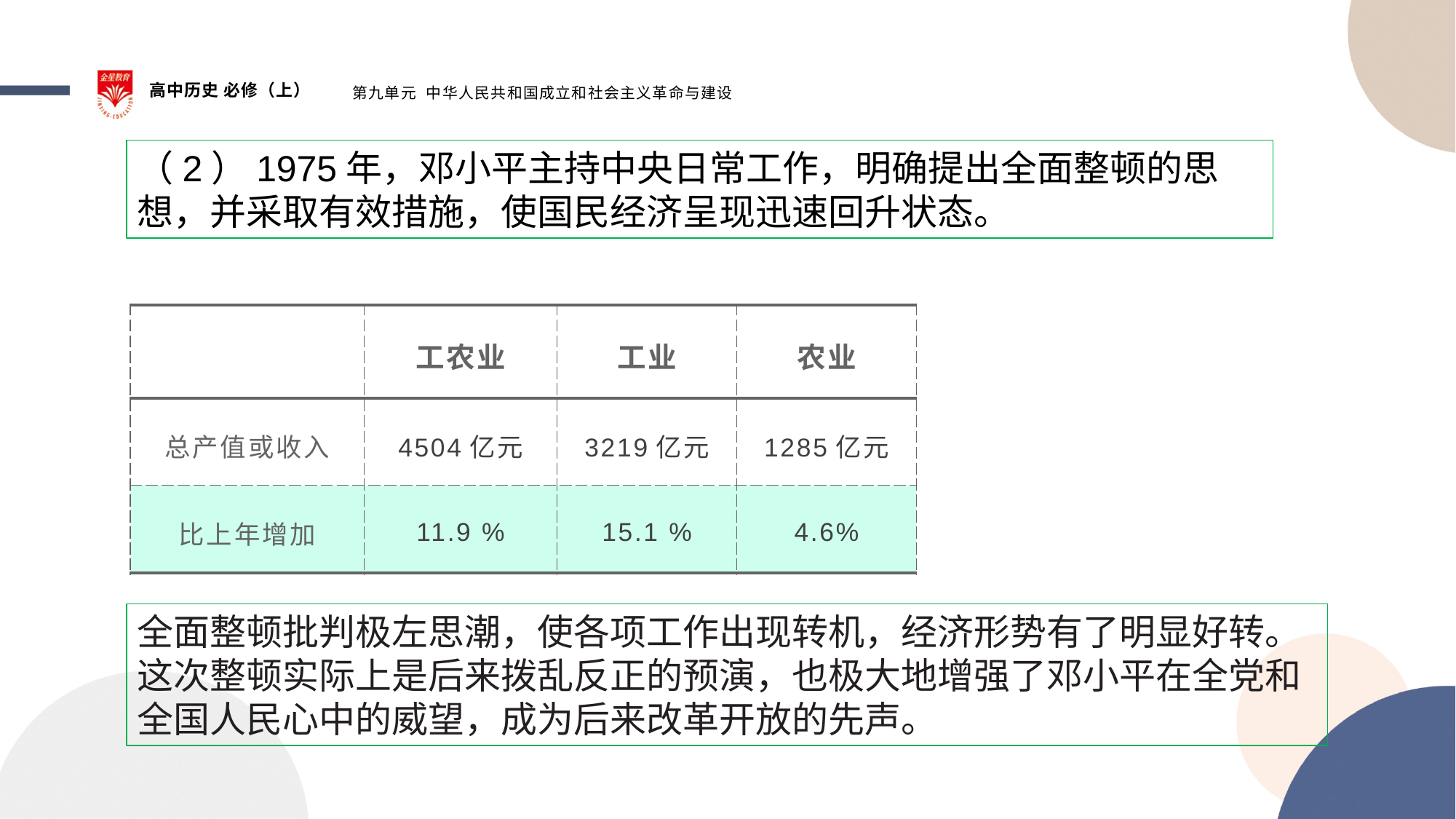

高中历史 必修（上）

第九单元  中华人民共和国成立和社会主义革命与建设
（2）1975年，邓小平主持中央日常工作，明确提出全面整顿的思想，并采取有效措施，使国民经济呈现迅速回升状态。
|  | 工农业 | 工业 | 农业 |
| --- | --- | --- | --- |
| 总产值或收入 | 4504亿元 | 3219亿元 | 1285亿元 |
| 比上年增加 | 11.9 % | 15.1 % | 4.6% |
全面整顿批判极左思潮，使各项工作出现转机，经济形势有了明显好转。这次整顿实际上是后来拨乱反正的预演，也极大地增强了邓小平在全党和全国人民心中的威望，成为后来改革开放的先声。